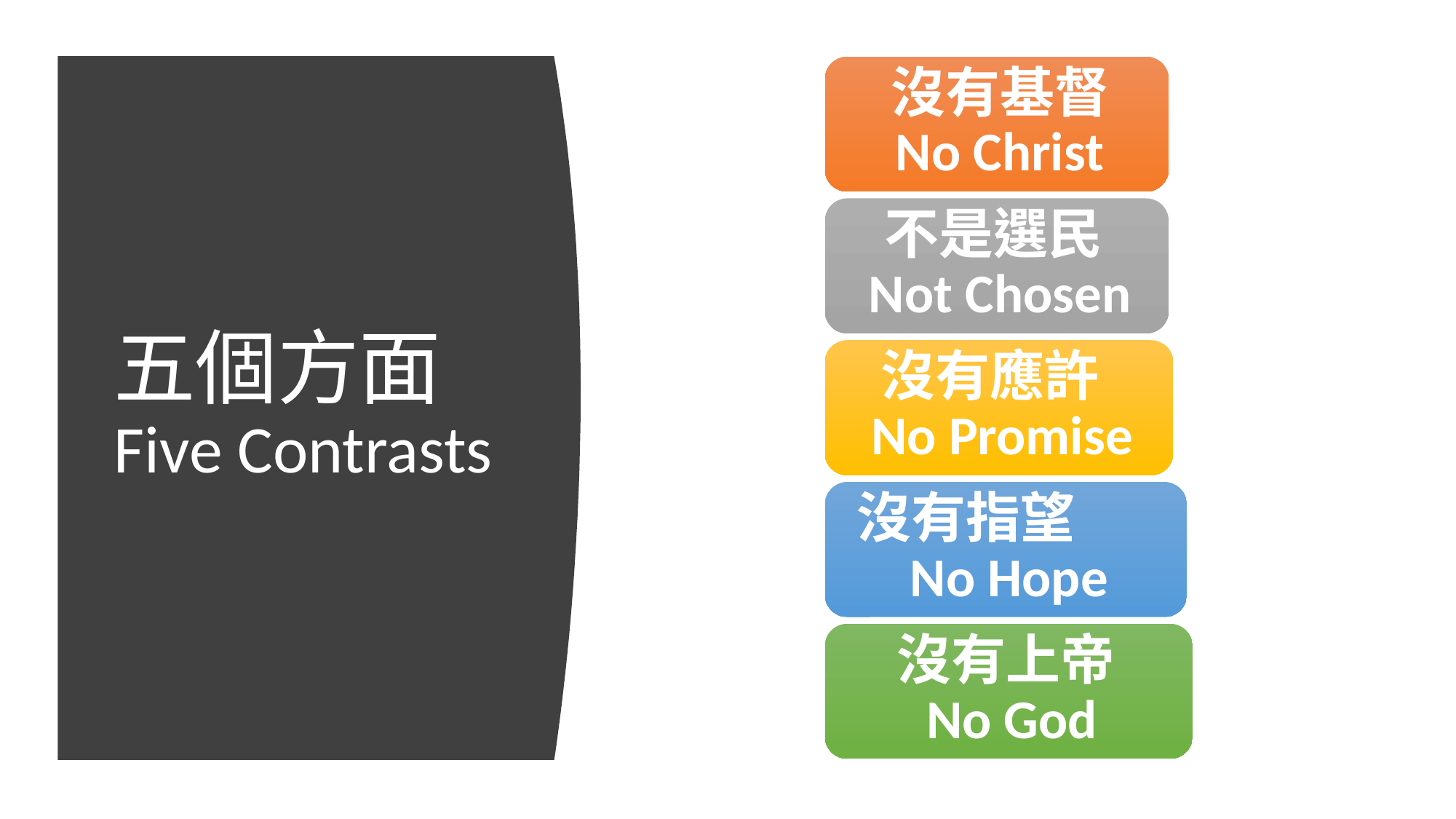

沒有基督 No Christ
不是選民Not Chosen
沒有應許   No Promise
沒有指望        No Hope
沒有上帝  No God

# 五個方面 Five Contrasts